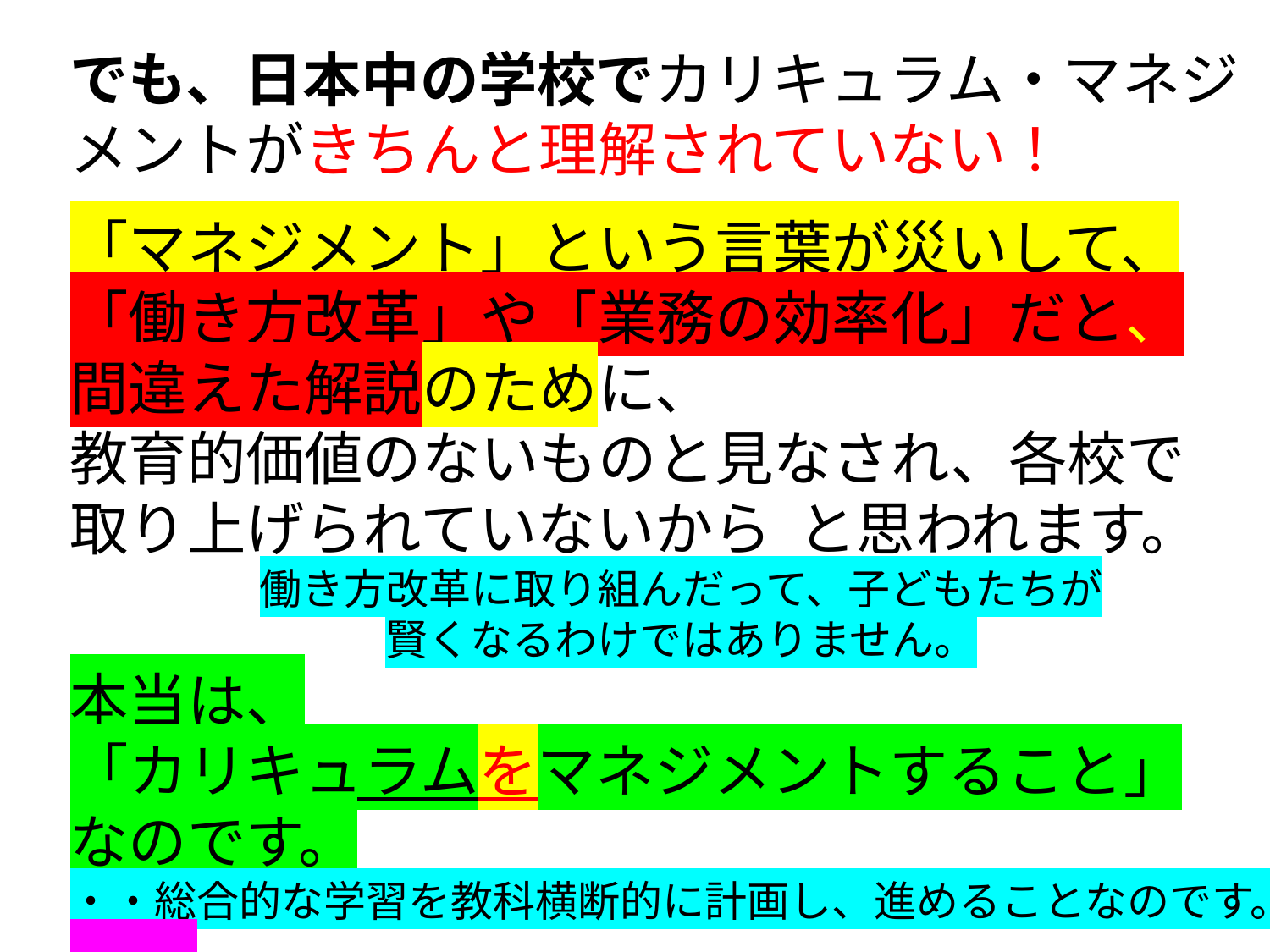

でも、日本中の学校でカリキュラム・マネジ
メントがきちんと理解されていない！

「マネジメント」という言葉が災いして、
「働き方改革」や「業務の効率化」だと、
間違えた解説のために、
教育的価値のないものと見なされ、各校で
取り上げられていないから  と思われます。
働き方改革に取り組んだって、子どもたちが
賢くなるわけではありません。
本当は、
「カリキュラムをマネジメントすること」
なのです。
・・総合的な学習を教科横断的に計画し、進めることなのです。